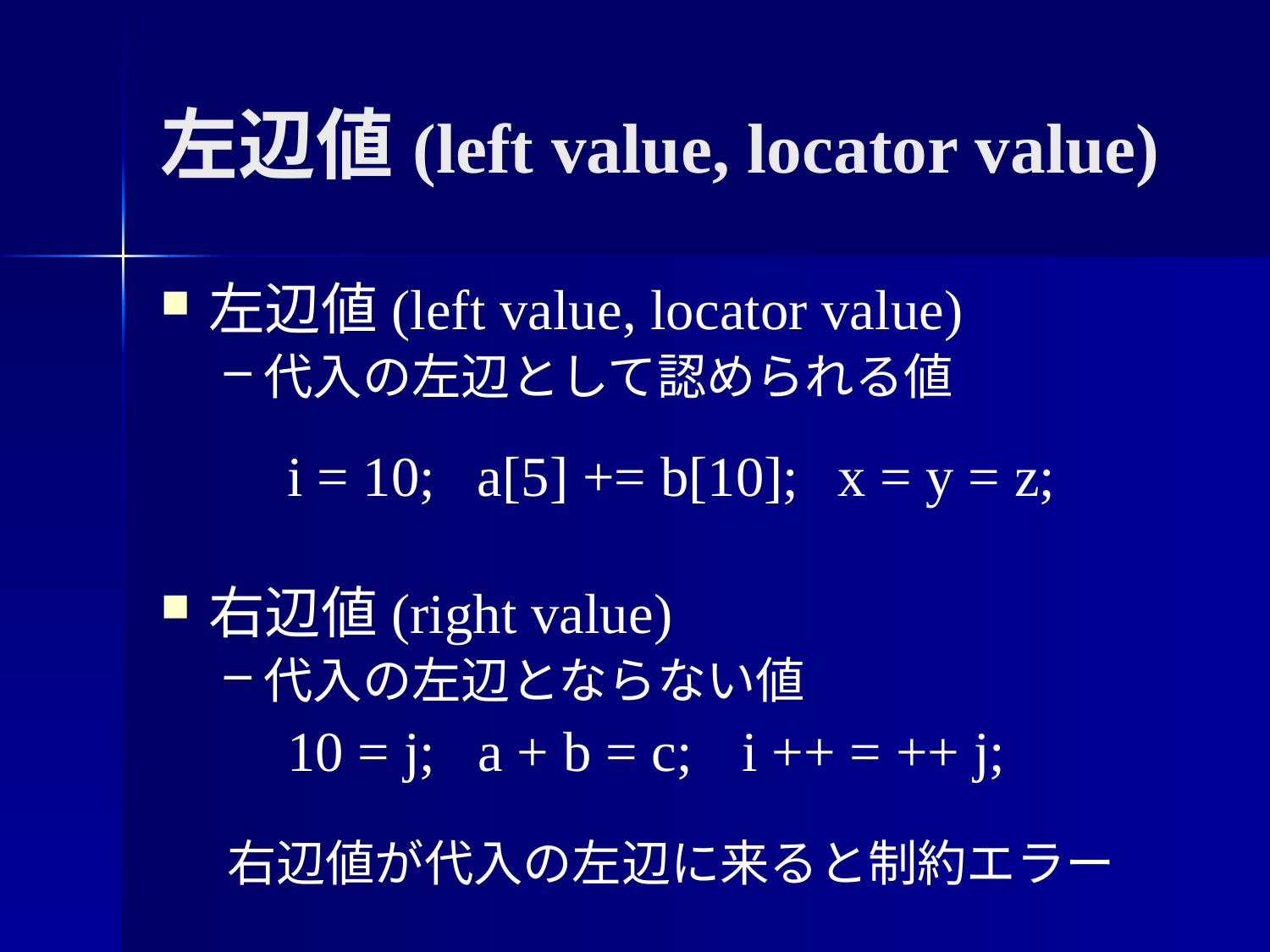

左辺値(left value, locator value)
左辺値(left value, locator value)
代入の左辺として認められる値

右辺値(right value)
代入の左辺とならない値
i = 10;
a[5] += b[10];
x = y = z;
10 = j;
a + b = c;
i ++ = ++ j;
右辺値が代入の左辺に来ると制約エラー